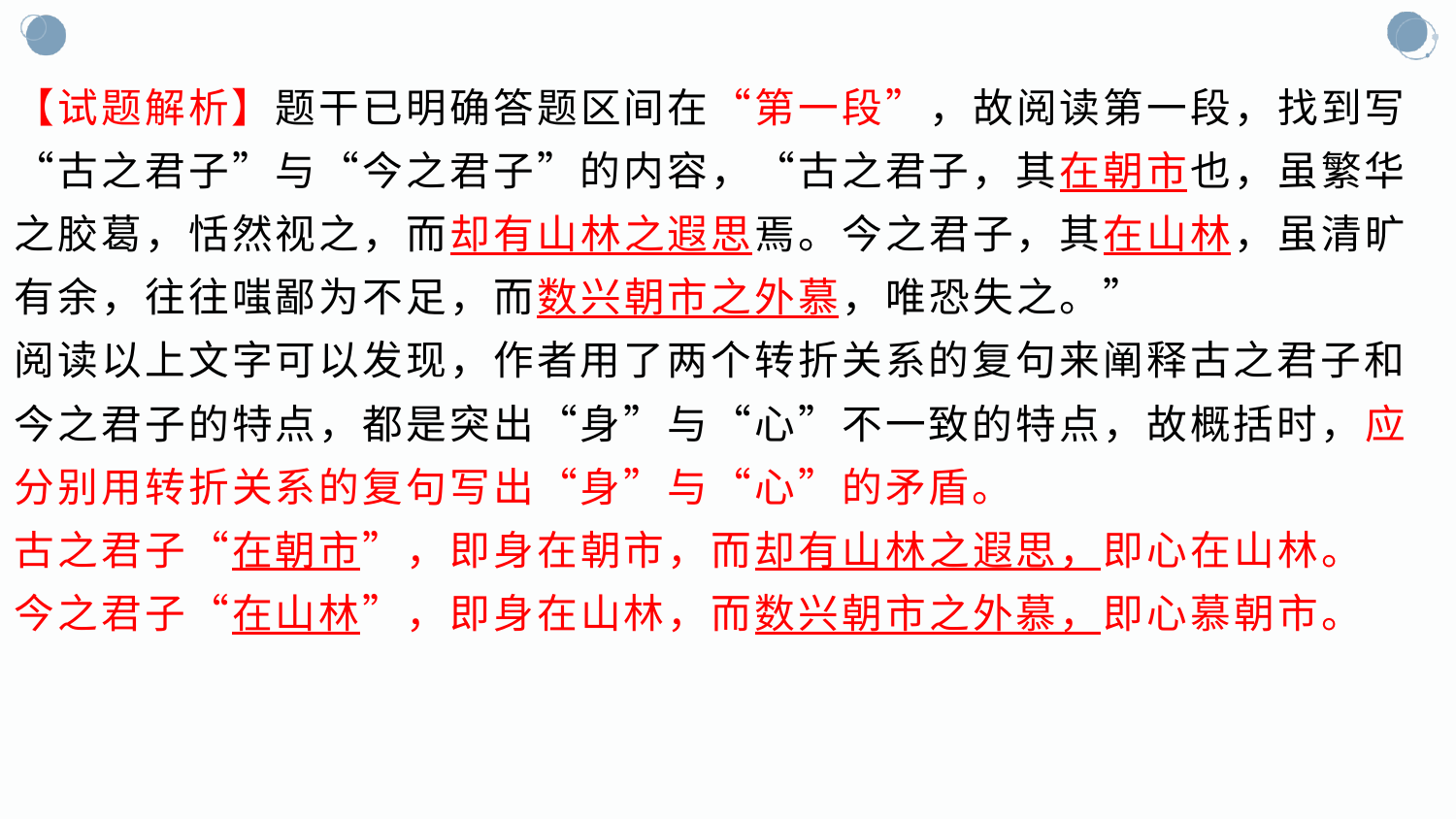

【试题解析】题干已明确答题区间在“第一段”，故阅读第一段，找到写“古之君子”与“今之君子”的内容，“古之君子，其在朝市也，虽繁华之胶葛，恬然视之，而却有山林之遐思焉。今之君子，其在山林，虽清旷有余，往往嗤鄙为不足，而数兴朝市之外慕，唯恐失之。”
阅读以上文字可以发现，作者用了两个转折关系的复句来阐释古之君子和今之君子的特点，都是突出“身”与“心”不一致的特点，故概括时，应分别用转折关系的复句写出“身”与“心”的矛盾。
古之君子“在朝市”，即身在朝市，而却有山林之遐思，即心在山林。
今之君子“在山林”，即身在山林，而数兴朝市之外慕，即心慕朝市。